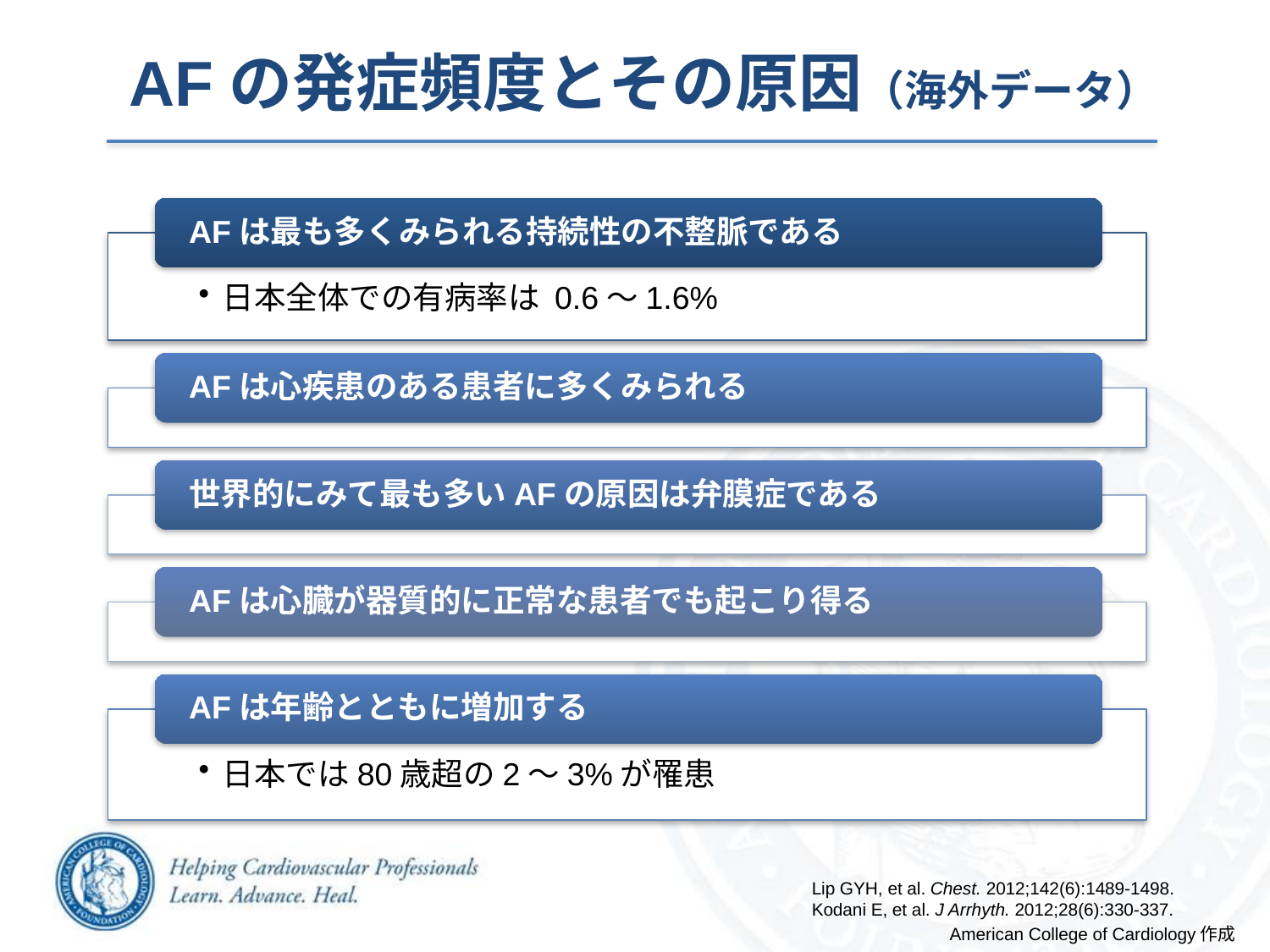

AFの発症頻度とその原因（海外データ）
AFは最も多くみられる持続性の不整脈である
日本全体での有病率は 0.6～1.6%
AFは心疾患のある患者に多くみられる

世界的にみて最も多いAFの原因は弁膜症である

AFは心臓が器質的に正常な患者でも起こり得る

AFは年齢とともに増加する
日本では80歳超の2～3%が罹患
Lip GYH, et al. Chest. 2012;142(6):1489-1498.
Kodani E, et al. J Arrhyth. 2012;28(6):330-337.
American College of Cardiology作成